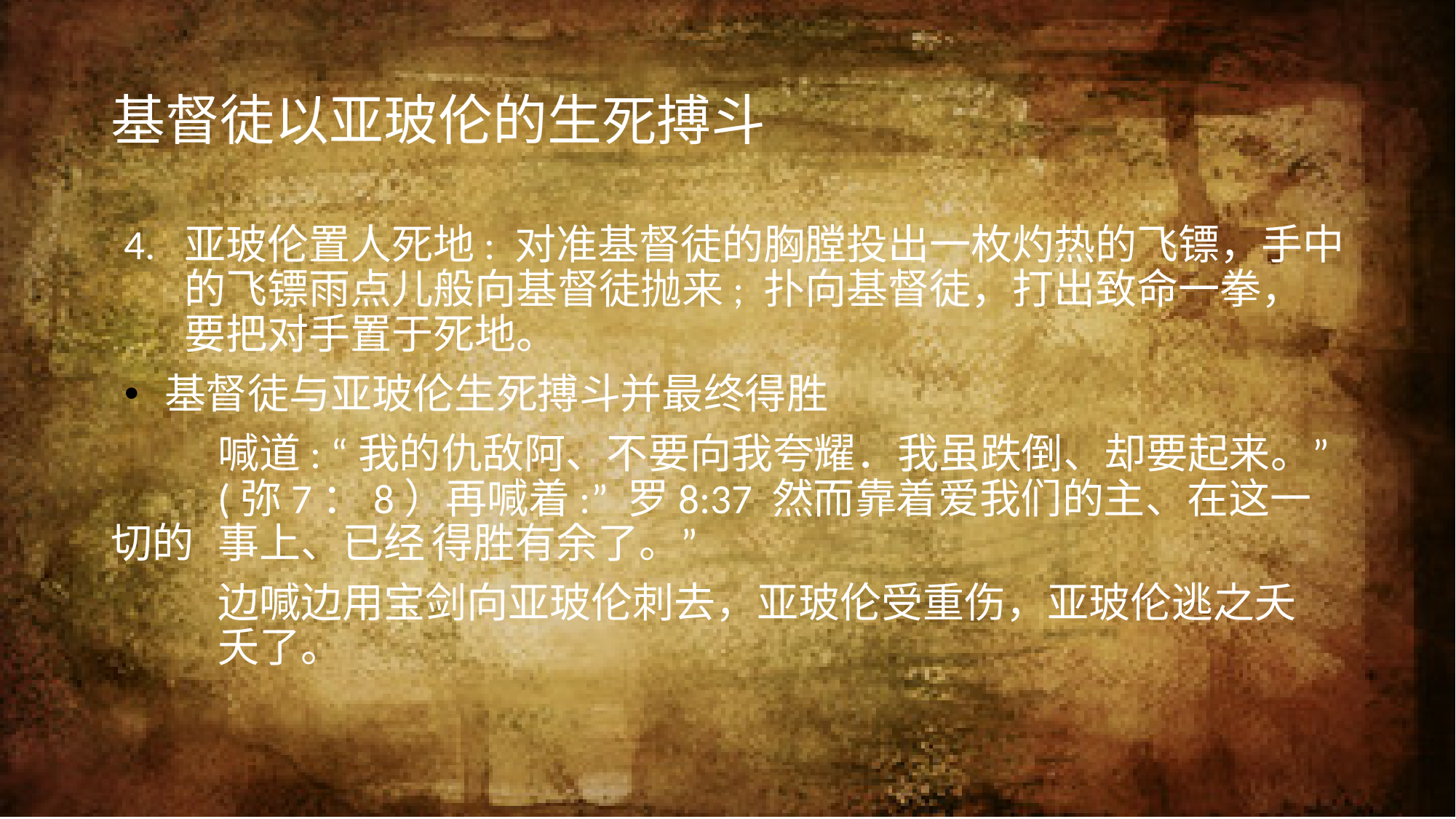

# 基督徒以亚玻伦的生死搏斗
亚玻伦置人死地: 对准基督徒的胸膛投出一枚灼热的飞镖，手中的飞镖雨点儿般向基督徒抛来; 扑向基督徒，打出致命一拳，要把对手置于死地。
基督徒与亚玻伦生死搏斗并最终得胜
 	喊道: “我的仇敌阿、不要向我夸耀．我虽跌倒、却要起来。”	(弥7：8）再喊着:” 罗8:37 然而靠着爱我们的主、在这一切的	事上、已经	得胜有余了。”
	边喊边用宝剑向亚玻伦刺去，亚玻伦受重伤，亚玻伦逃之夭	夭了。